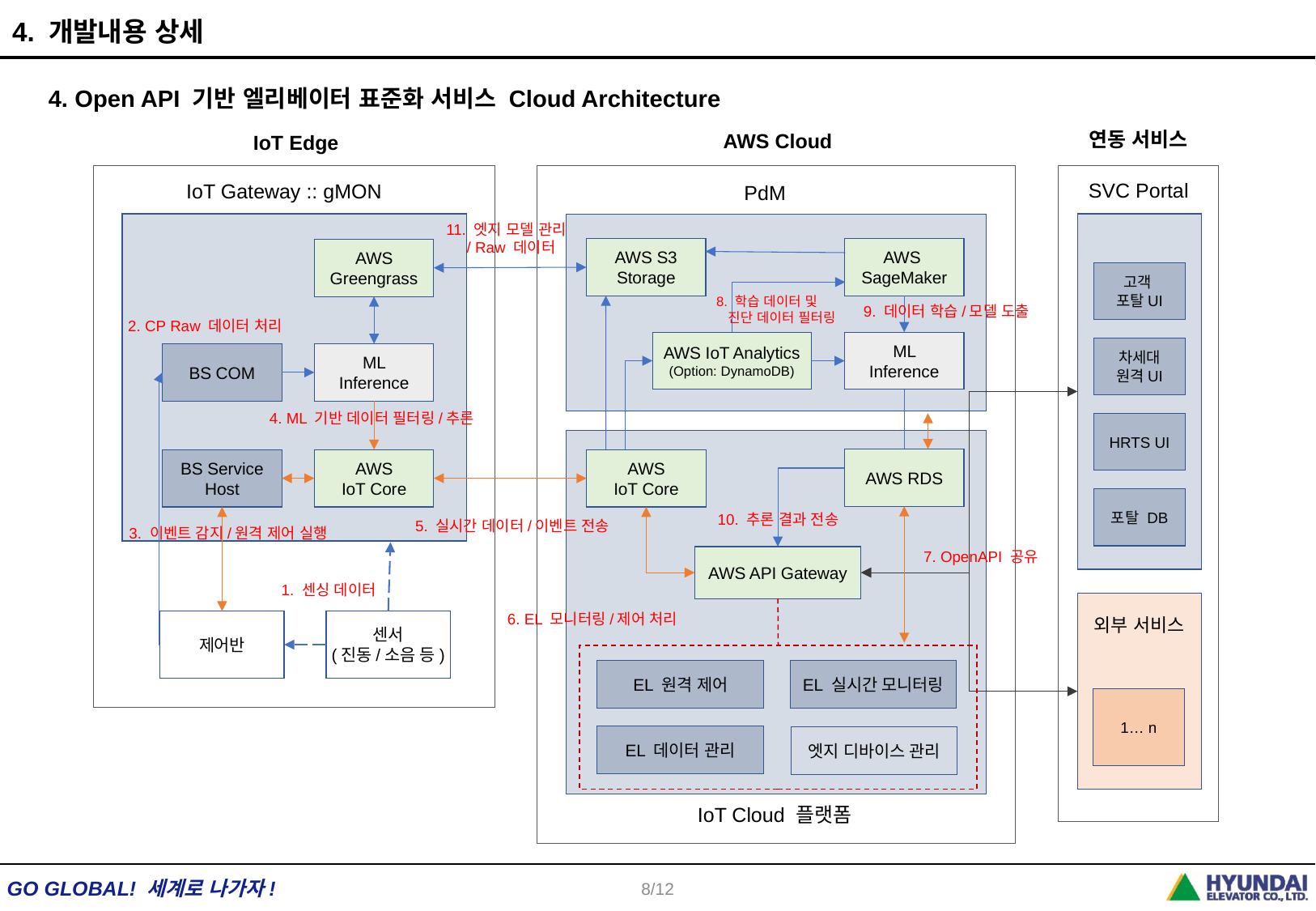

4. 개발내용 상세
4. Open API 기반 엘리베이터 표준화 서비스 Cloud Architecture
연동 서비스
AWS Cloud
IoT Edge

SVC Portal
IoT Gateway :: gMON
PdM

11. 엣지 모델 관리
    / Raw 데이터

AWS S3
Storage
AWS
SageMaker
AWS Greengrass
고객
포탈UI
8. 학습 데이터 및
   진단 데이터 필터링
9. 데이터 학습/모델 도출
2. CP Raw 데이터 처리
AWS IoT Analytics
(Option: DynamoDB)
ML Inference
차세대
원격UI
BS COM
ML Inference
4. ML 기반 데이터 필터링/추론
HRTS UI

AWS RDS
BS Service Host
AWS
IoT Core
AWS
IoT Core
포탈 DB
10. 추론 결과 전송
5. 실시간 데이터/이벤트 전송
3. 이벤트 감지/원격 제어 실행
7. OpenAPI 공유
AWS API Gateway
1. 센싱 데이터
외부 서비스

6. EL 모니터링/제어 처리
제어반
센서
(진동/소음 등)

EL 원격 제어
EL 실시간 모니터링
1… n
EL 데이터 관리
엣지 디바이스 관리
IoT Cloud 플랫폼
8/12